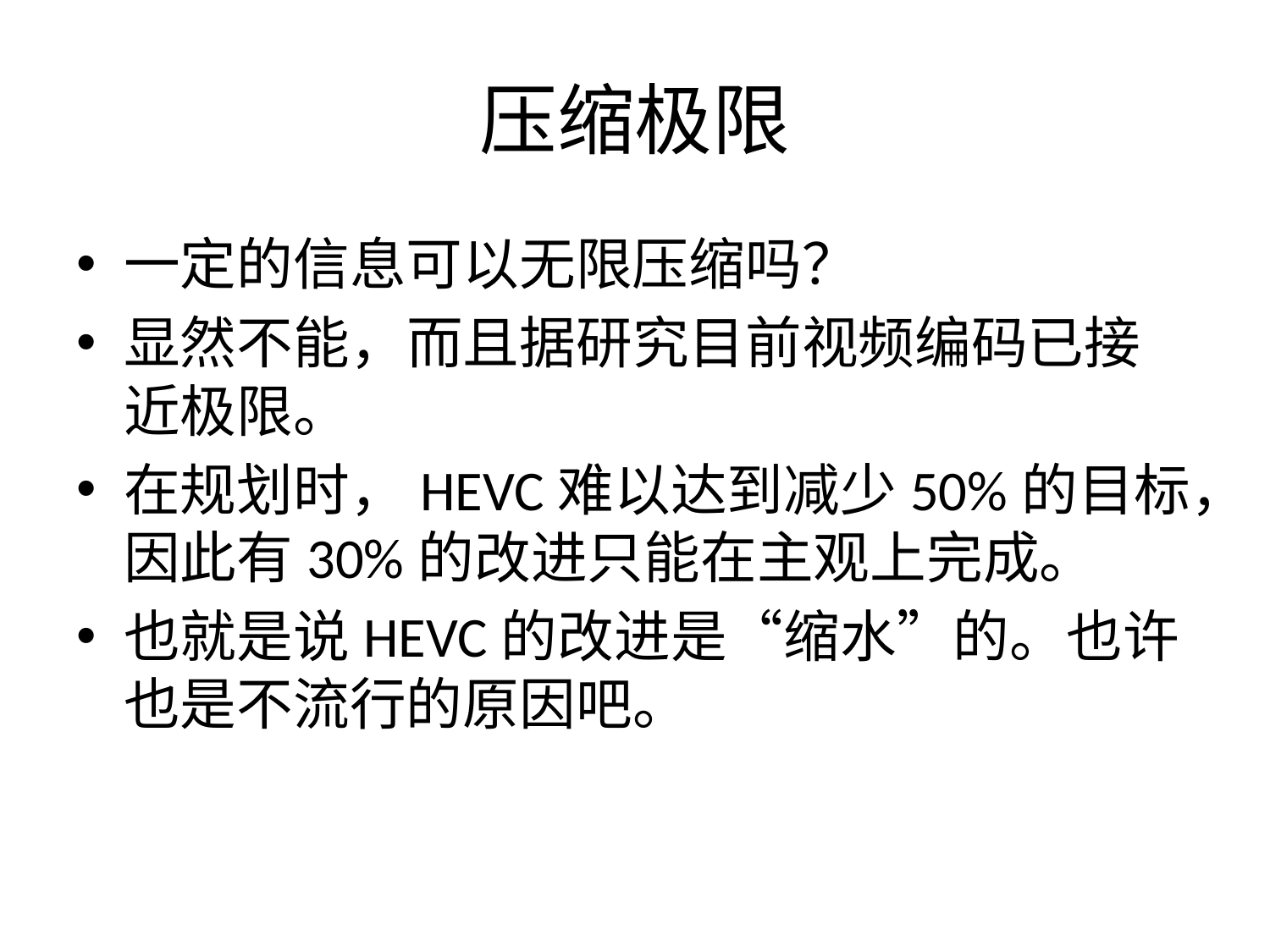

# 压缩极限
一定的信息可以无限压缩吗？
显然不能，而且据研究目前视频编码已接近极限。
在规划时，HEVC难以达到减少50%的目标，因此有30%的改进只能在主观上完成。
也就是说HEVC的改进是“缩水”的。也许也是不流行的原因吧。